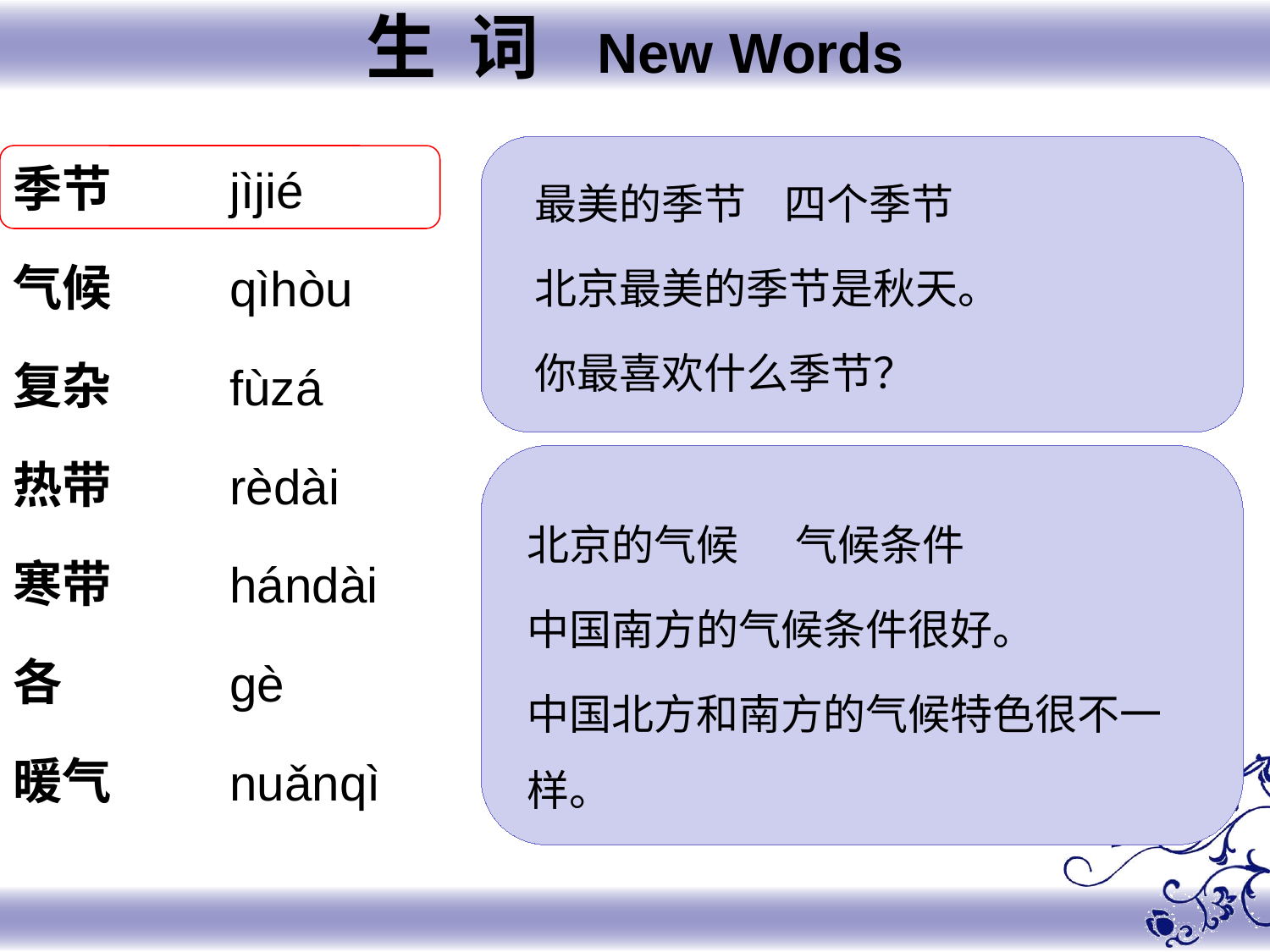

生  词   New Words
季节
气候
复杂
热带
寒带
各
暖气
jìjié
qìhòu
fùzá
rèdài
hándài
gè
nuǎnqì

最美的季节    四个季节
北京最美的季节是秋天。
你最喜欢什么季节？

北京的气候      气候条件
中国南方的气候条件很好。
中国北方和南方的气候特色很不一样。